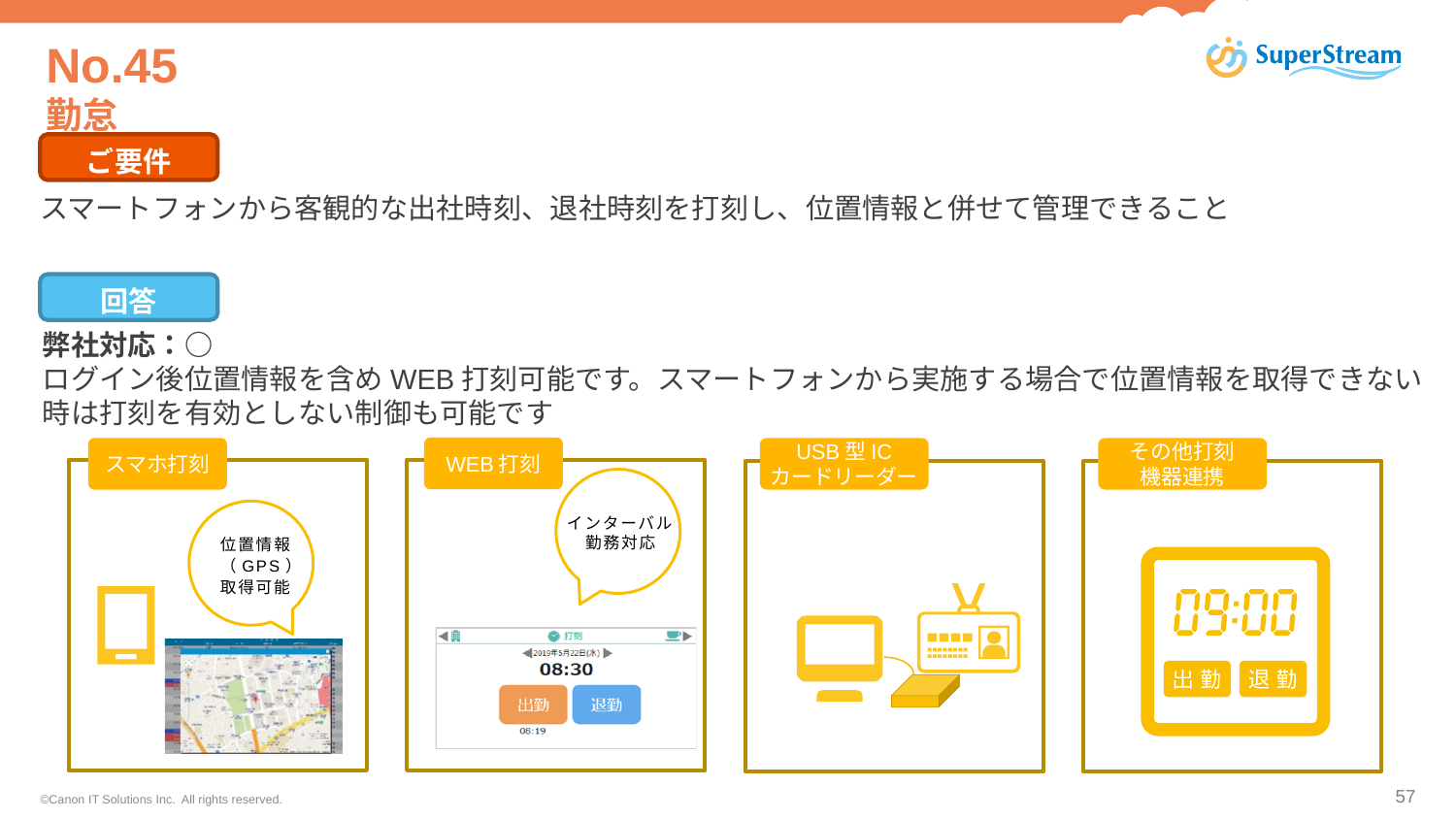

# No.45 勤怠
ご要件
スマートフォンから客観的な出社時刻、退社時刻を打刻し、位置情報と併せて管理できること

回答
弊社対応：○
ログイン後位置情報を含めWEB打刻可能です。スマートフォンから実施する場合で位置情報を取得できない時は打刻を有効としない制御も可能です
WEB打刻
スマホ打刻
USB型IC
カードリーダー
その他打刻
機器連携

インターバル勤務対応
位置情報
（GPS）
取得可能

©Canon IT Solutions Inc.  All rights reserved.
57